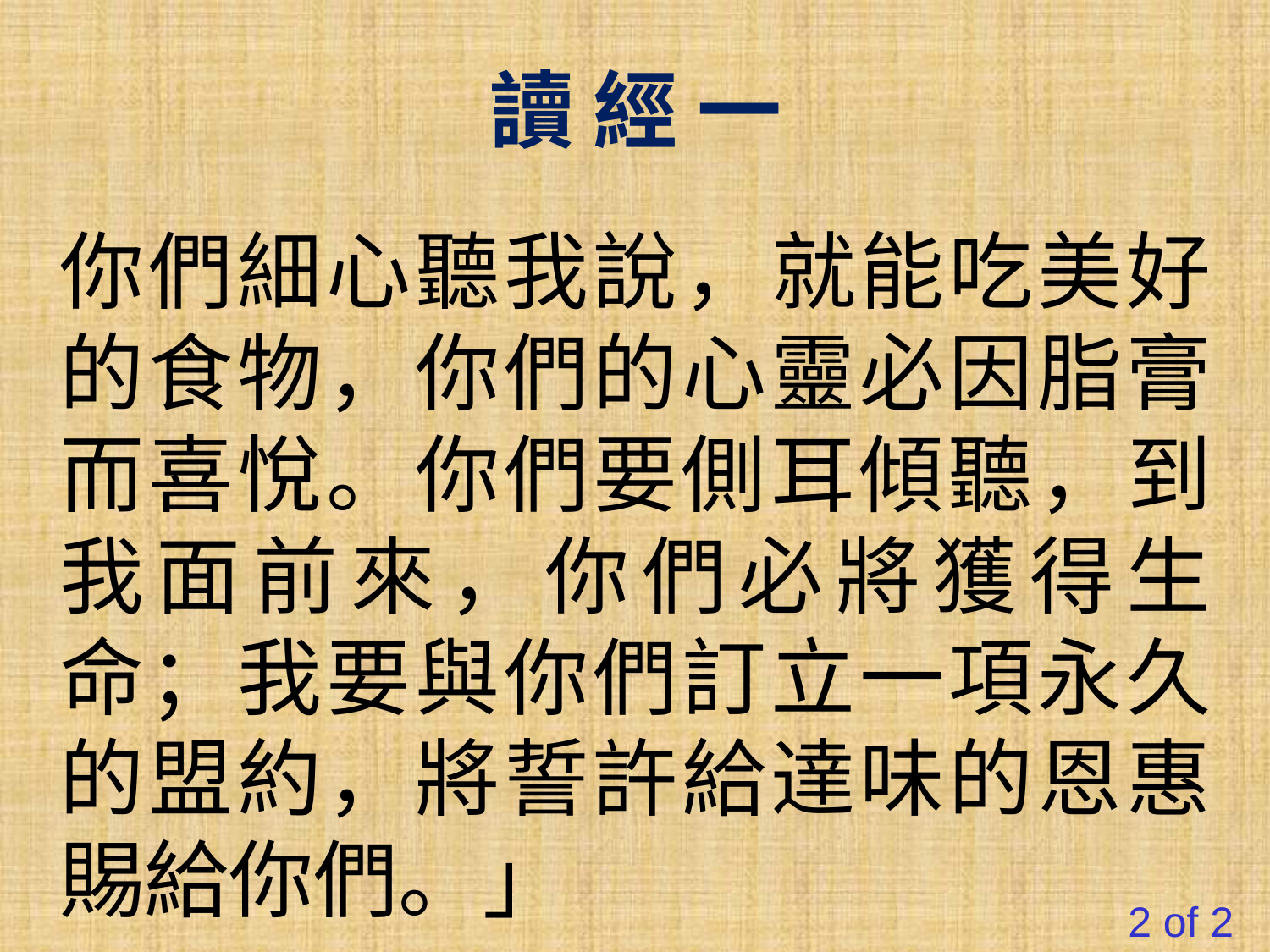

讀 經 一

你們細心聽我說，就能吃美好的食物，你們的心靈必因脂膏而喜悅。你們要側耳傾聽，到我面前來，你們必將獲得生命；我要與你們訂立一項永久的盟約，將誓許給達味的恩惠賜給你們。」

#
2 of 2